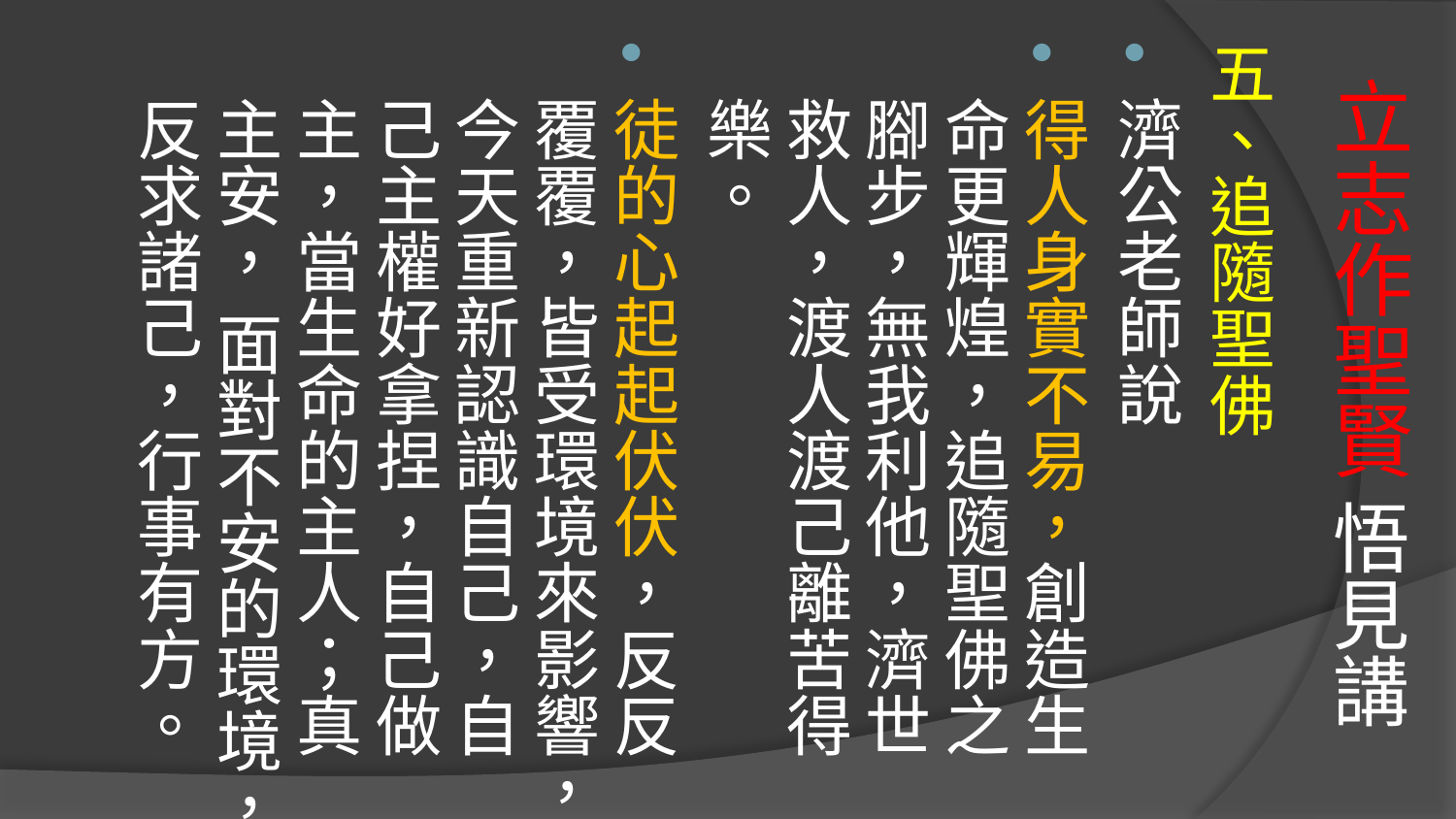

# 立志作聖賢 悟見講
五、追隨聖佛
濟公老師說
得人身實不易，創造生命更輝煌，追隨聖佛之腳步，無我利他，濟世救人，渡人渡己離苦得樂。
徒的心起起伏伏，反反覆覆，皆受環境來影響，今天重新認識自己，自己主權好拿捏，自己做主，當生命的主人；真主安， 面對不安的環境，反求諸己，行事有方。